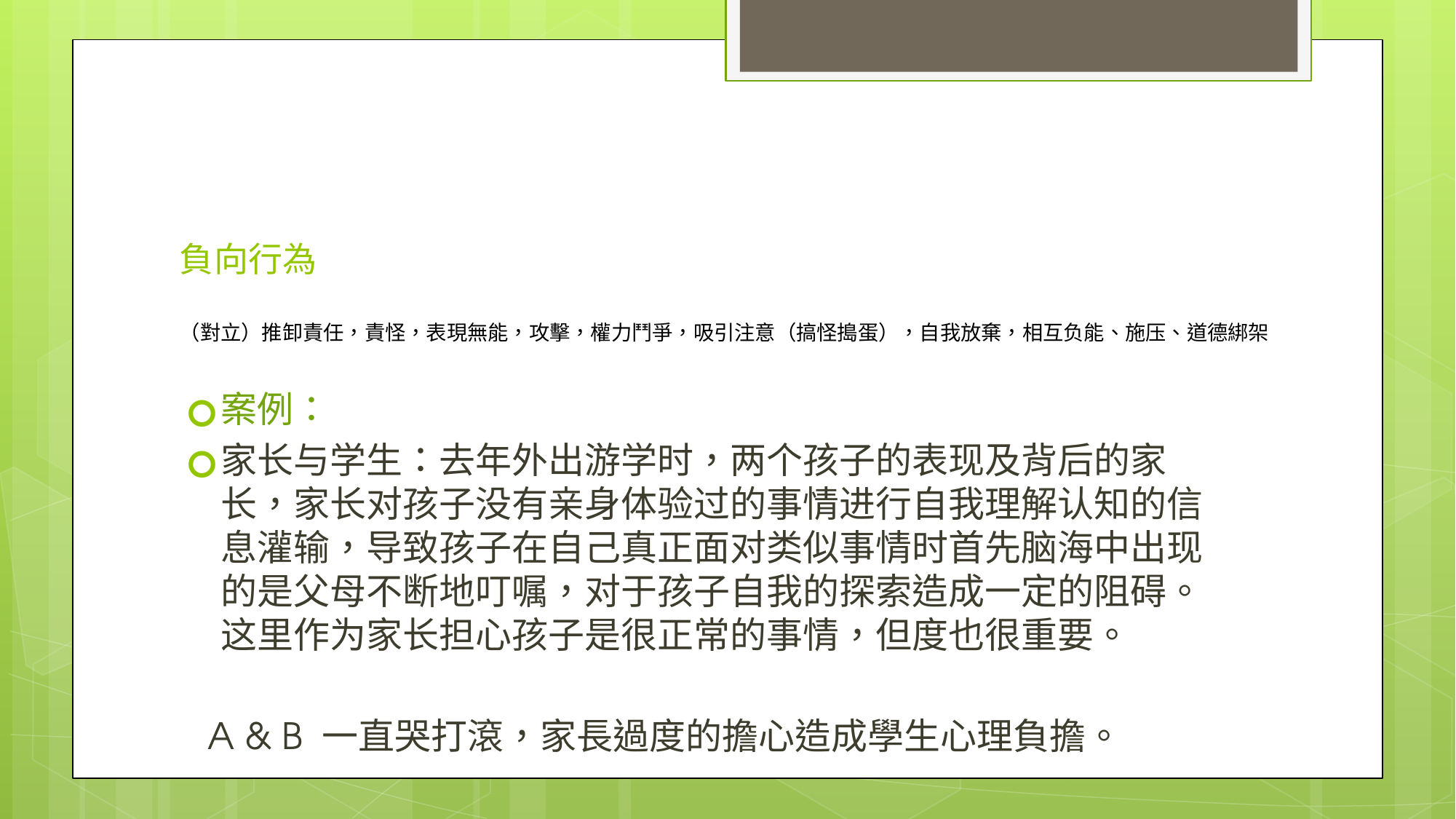

# 負向行為 （對立）推卸責任，責怪，表現無能，攻擊，權力鬥爭，吸引注意（搞怪搗蛋），自我放棄，相互负能、施压、道德綁架
案例：
家长与学生：去年外出游学时，两个孩子的表现及背后的家长，家长对孩子没有亲身体验过的事情进行自我理解认知的信息灌输，导致孩子在自己真正面对类似事情时首先脑海中出现的是父母不断地叮嘱，对于孩子自我的探索造成一定的阻碍。这里作为家长担心孩子是很正常的事情，但度也很重要。

  A & B 一直哭打滾，家長過度的擔心造成學生心理負擔。